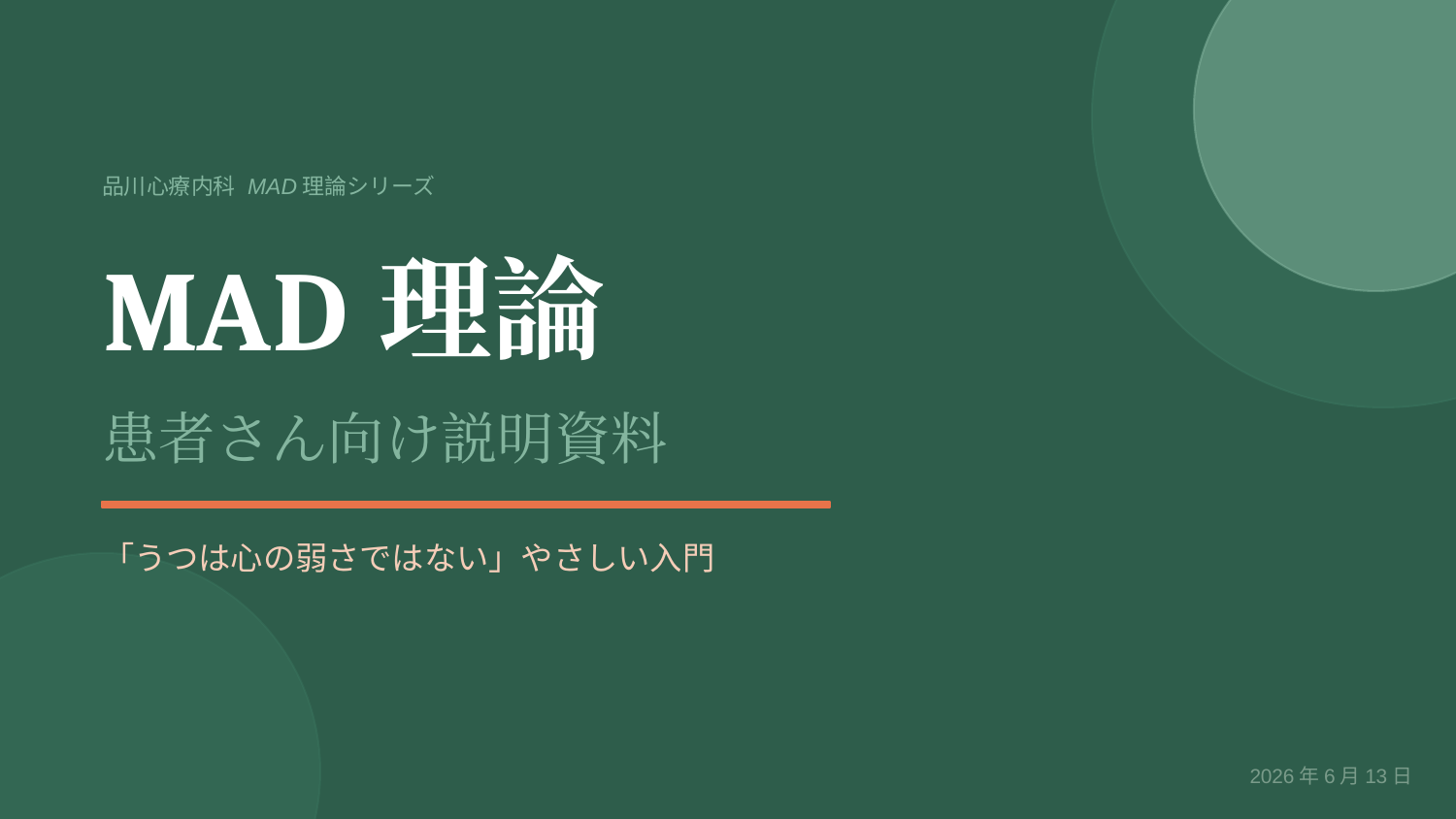

品川心療内科 MAD理論シリーズ
MAD理論
患者さん向け説明資料

「うつは心の弱さではない」やさしい入門

2026年6月13日